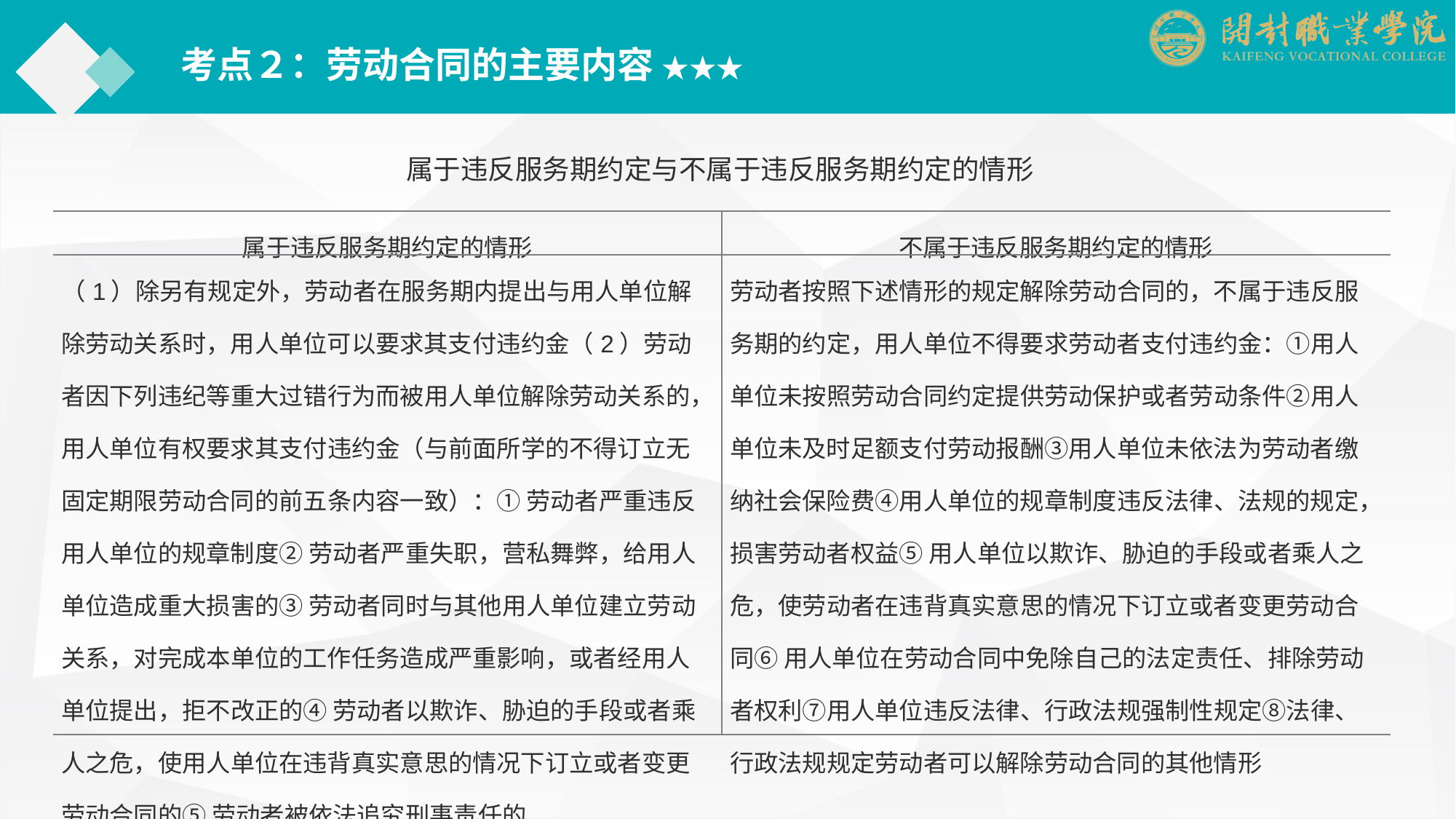

考点２：劳动合同的主要内容 ★★★
属于违反服务期约定与不属于违反服务期约定的情形
| 属于违反服务期约定的情形 | 不属于违反服务期约定的情形 |
| --- | --- |
| （1）除另有规定外，劳动者在服务期内提出与用人单位解除劳动关系时，用人单位可以要求其支付违约金（2）劳动者因下列违纪等重大过错行为而被用人单位解除劳动关系的，用人单位有权要求其支付违约金（与前面所学的不得订立无固定期限劳动合同的前五条内容一致）：① 劳动者严重违反用人单位的规章制度② 劳动者严重失职，营私舞弊，给用人单位造成重大损害的③ 劳动者同时与其他用人单位建立劳动关系，对完成本单位的工作任务造成严重影响，或者经用人单位提出，拒不改正的④ 劳动者以欺诈、胁迫的手段或者乘人之危，使用人单位在违背真实意思的情况下订立或者变更劳动合同的⑤ 劳动者被依法追究刑事责任的 | 劳动者按照下述情形的规定解除劳动合同的，不属于违反服务期的约定，用人单位不得要求劳动者支付违约金：①用人单位未按照劳动合同约定提供劳动保护或者劳动条件②用人单位未及时足额支付劳动报酬③用人单位未依法为劳动者缴纳社会保险费④用人单位的规章制度违反法律、法规的规定，损害劳动者权益⑤ 用人单位以欺诈、胁迫的手段或者乘人之危，使劳动者在违背真实意思的情况下订立或者变更劳动合同⑥ 用人单位在劳动合同中免除自己的法定责任、排除劳动者权利⑦用人单位违反法律、行政法规强制性规定⑧法律、行政法规规定劳动者可以解除劳动合同的其他情形 |